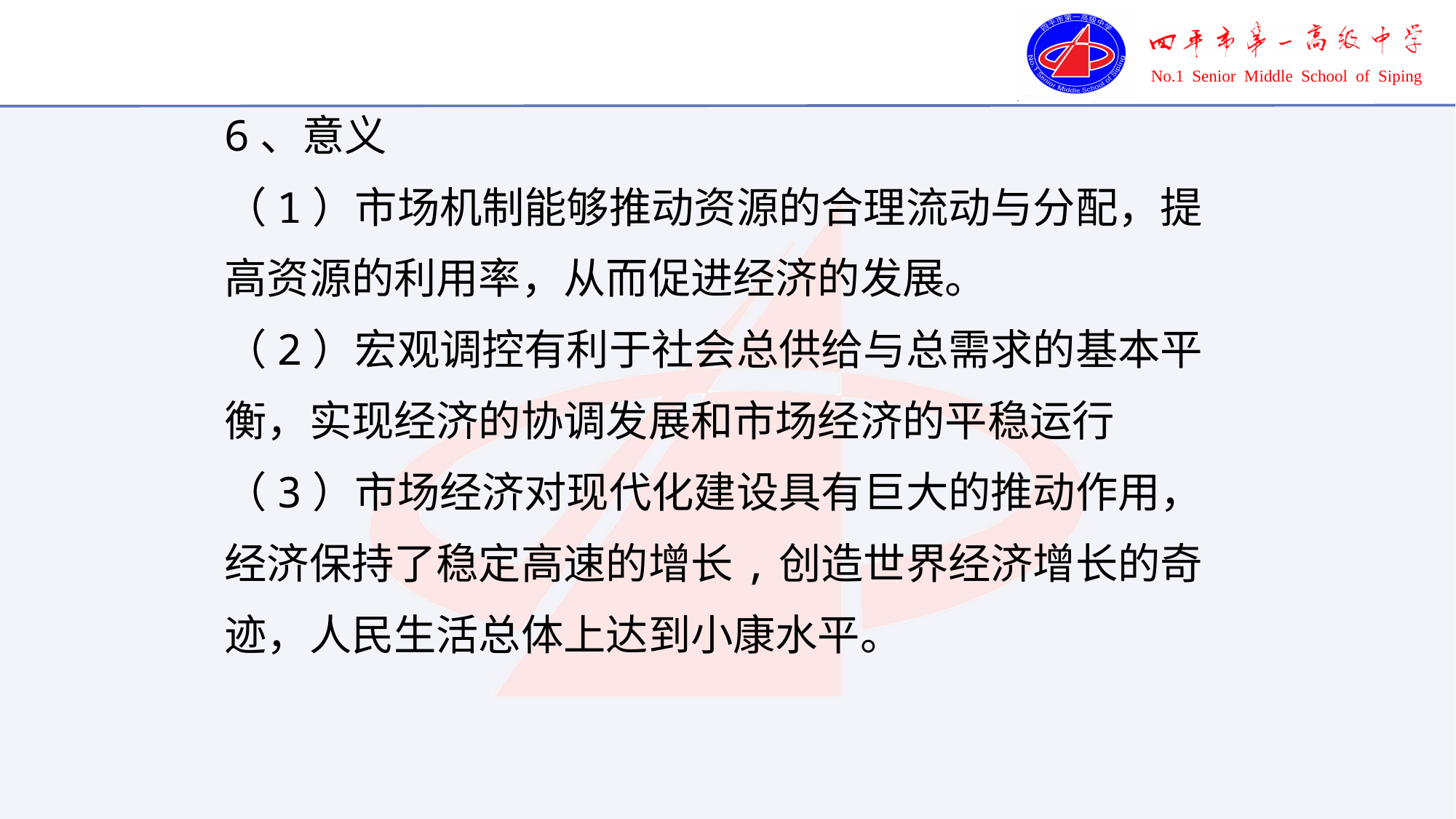

6、意义
（1）市场机制能够推动资源的合理流动与分配，提高资源的利用率，从而促进经济的发展。
（2）宏观调控有利于社会总供给与总需求的基本平衡，实现经济的协调发展和市场经济的平稳运行
（3）市场经济对现代化建设具有巨大的推动作用，经济保持了稳定高速的增长,创造世界经济增长的奇迹，人民生活总体上达到小康水平。